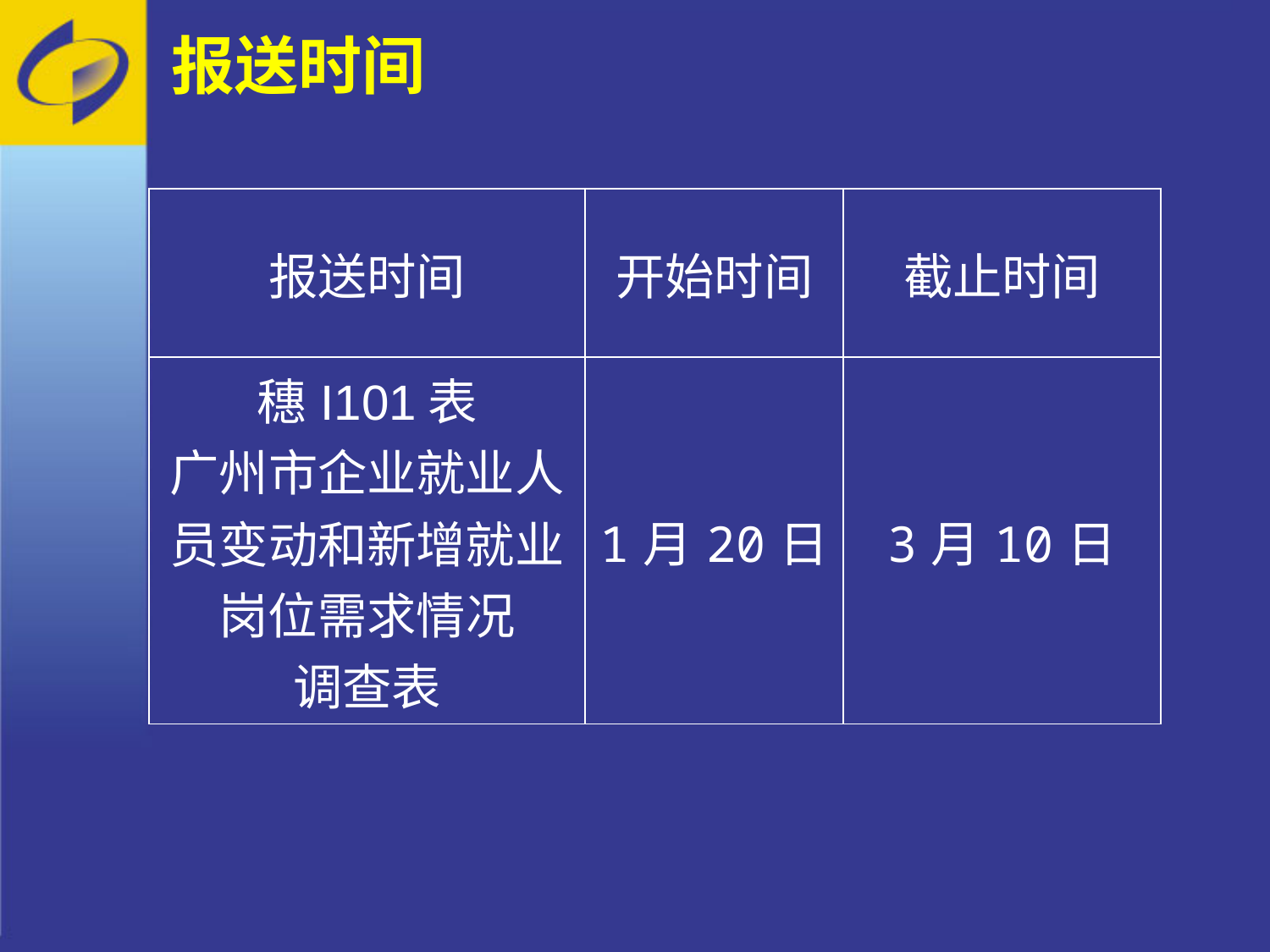

报送时间
| 报送时间 | 开始时间 | 截止时间 |
| --- | --- | --- |
| 穗I101表 广州市企业就业人员变动和新增就业岗位需求情况 调查表 | 1月20日 | 3月10日 |